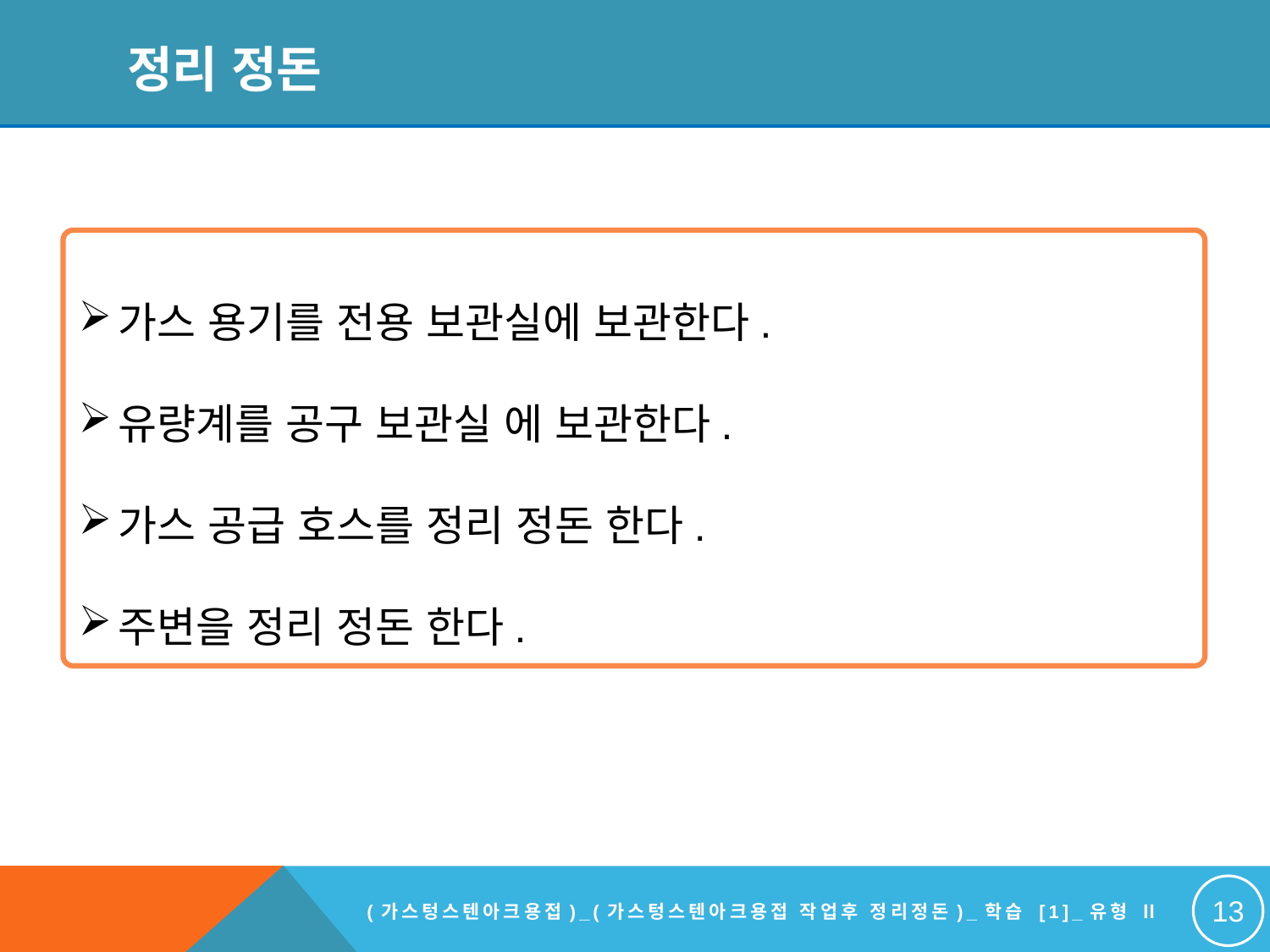

# 정리 정돈

가스 용기를 전용 보관실에 보관한다.
유량계를 공구 보관실 에 보관한다.
가스 공급 호스를 정리 정돈 한다.
주변을 정리 정돈 한다.
13
(가스텅스텐아크용접)_(가스텅스텐아크용접 작업후 정리정돈)_학습 [1]_유형 Ⅱ